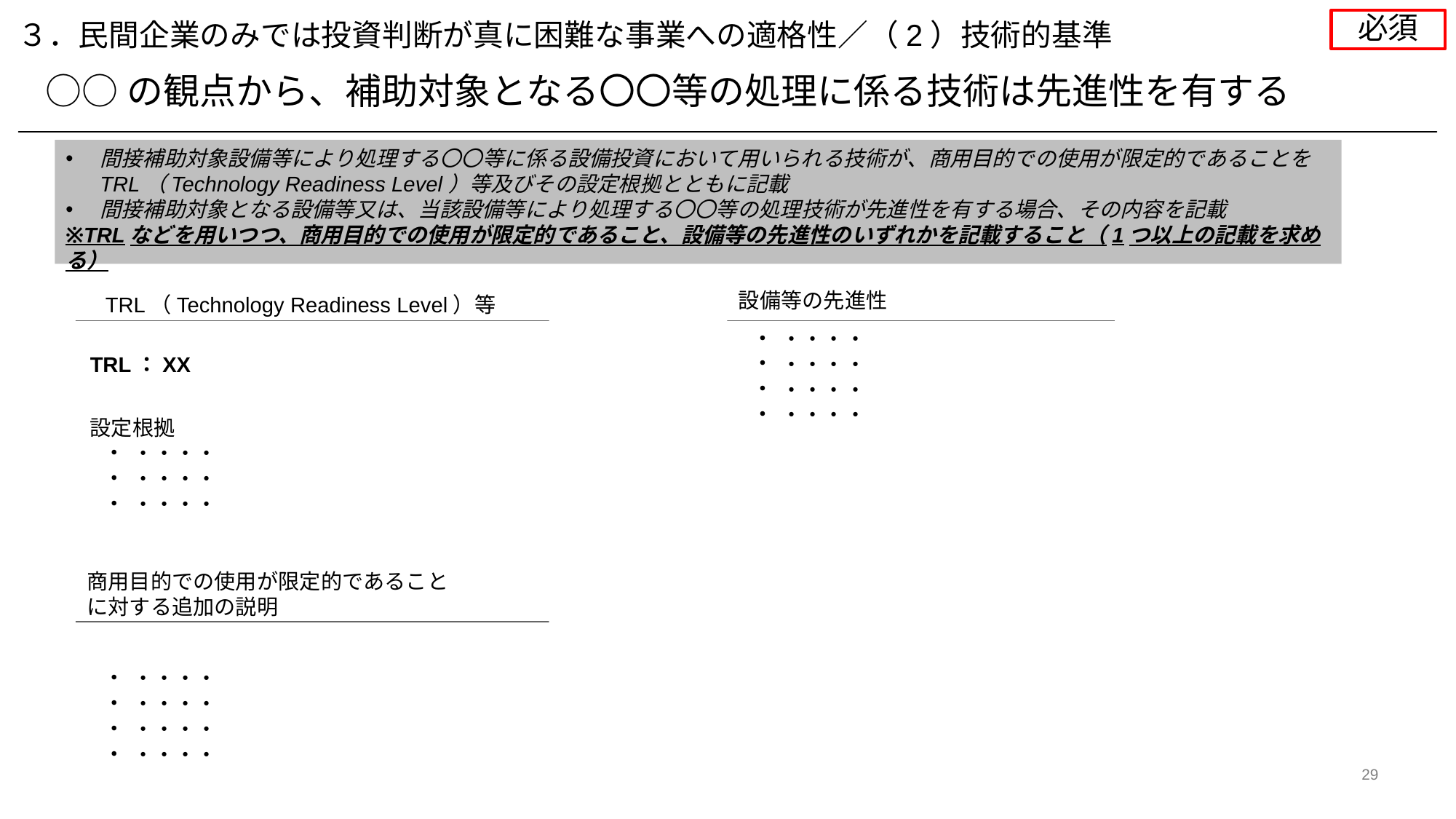

必須
３．民間企業のみでは投資判断が真に困難な事業への適格性／（2）技術的基準
○○の観点から、補助対象となる〇〇等の処理に係る技術は先進性を有する
間接補助対象設備等により処理する〇〇等に係る設備投資において用いられる技術が、商用目的での使用が限定的であることをTRL（Technology Readiness Level）等及びその設定根拠とともに記載
間接補助対象となる設備等又は、当該設備等により処理する〇〇等の処理技術が先進性を有する場合、その内容を記載
※TRLなどを用いつつ、商用目的での使用が限定的であること、設備等の先進性のいずれかを記載すること（1つ以上の記載を求める）
設備等の先進性
TRL（Technology Readiness Level）等
・・・・
・・・・
・・・・
・・・・
TRL：XX
設定根拠
・・・・
・・・・
・・・・
商用目的での使用が限定的であること
に対する追加の説明
・・・・
・・・・
・・・・
・・・・